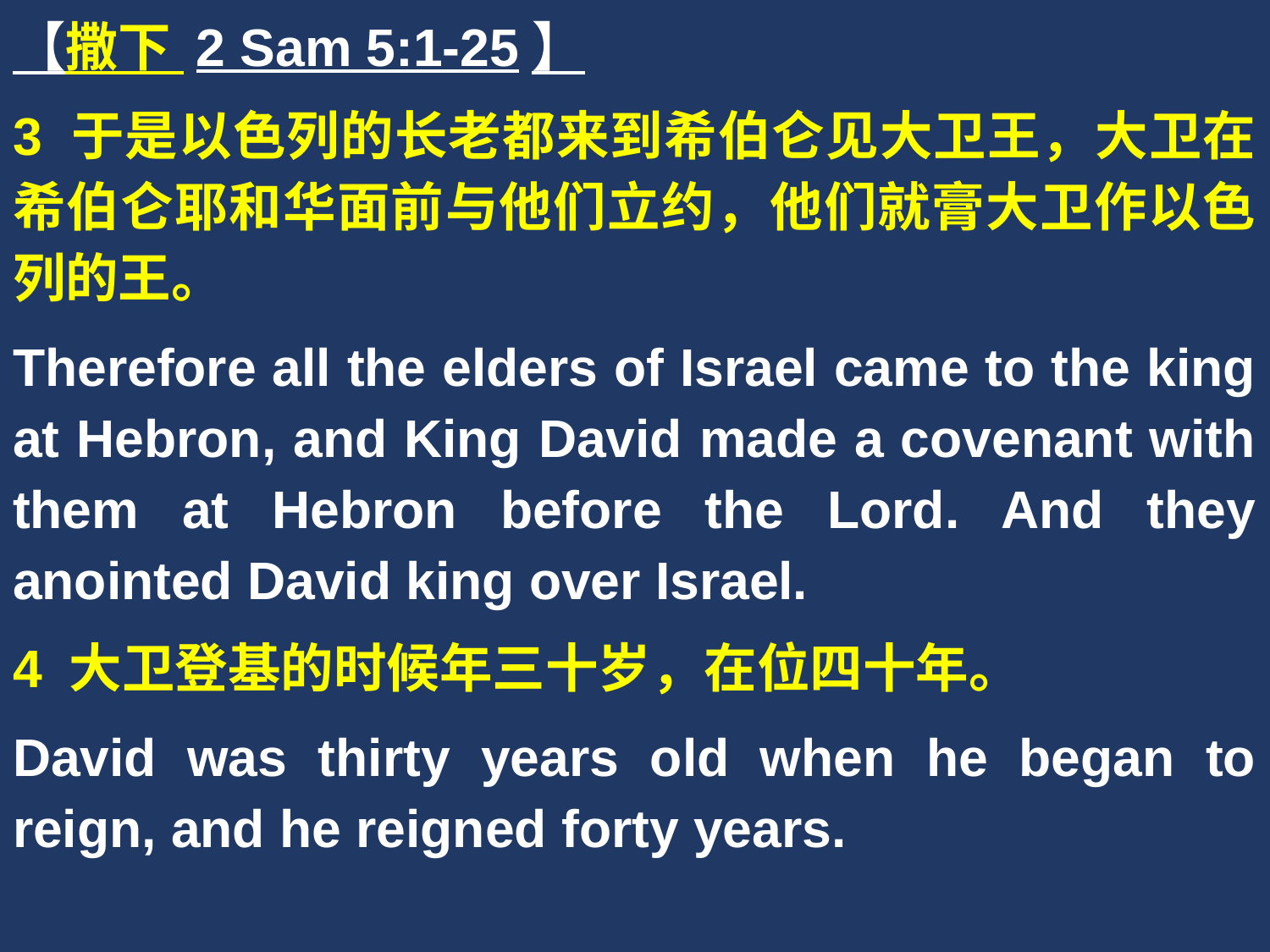

【撒下 2 Sam 5:1-25】
3 于是以色列的长老都来到希伯仑见大卫王，大卫在希伯仑耶和华面前与他们立约，他们就膏大卫作以色列的王。
Therefore all the elders of Israel came to the king at Hebron, and King David made a covenant with them at Hebron before the Lord. And they anointed David king over Israel.
4 大卫登基的时候年三十岁，在位四十年。
David was thirty years old when he began to reign, and he reigned forty years.